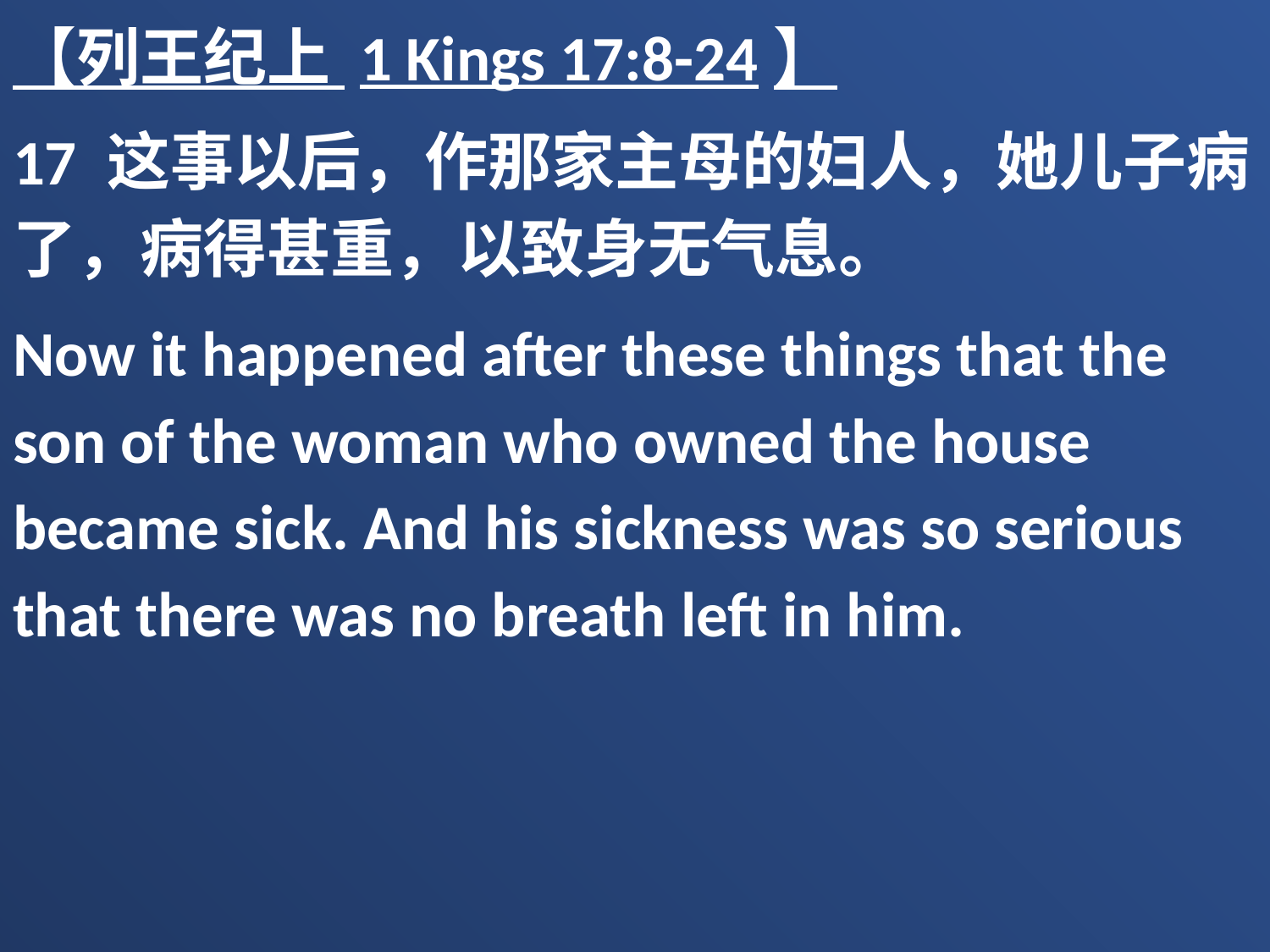

【列王纪上 1 Kings 17:8-24】
17 这事以后，作那家主母的妇人，她儿子病了，病得甚重，以致身无气息。
Now it happened after these things that the son of the woman who owned the house became sick. And his sickness was so serious that there was no breath left in him.